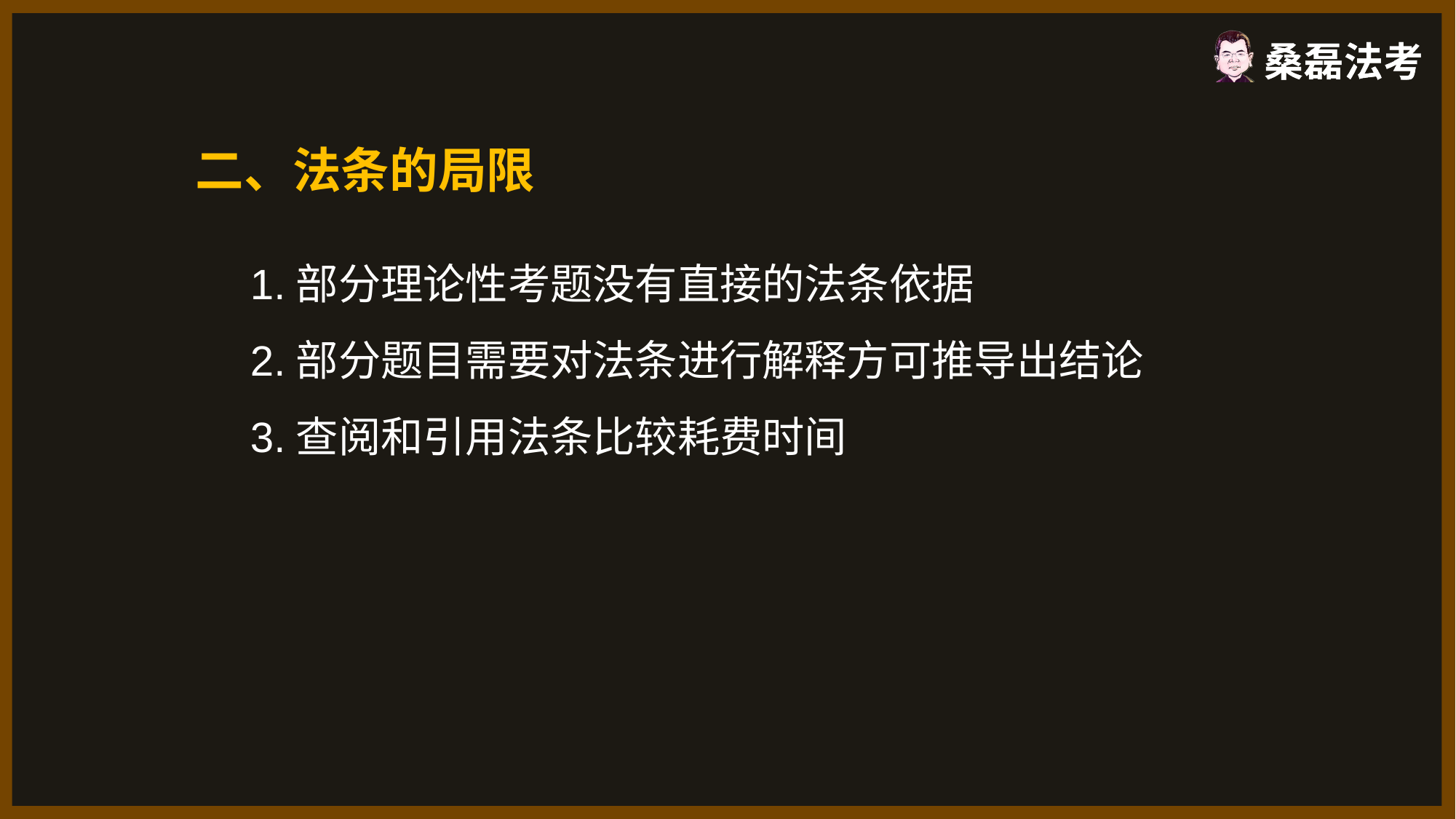

二、法条的局限
1.部分理论性考题没有直接的法条依据
2.部分题目需要对法条进行解释方可推导出结论
3.查阅和引用法条比较耗费时间